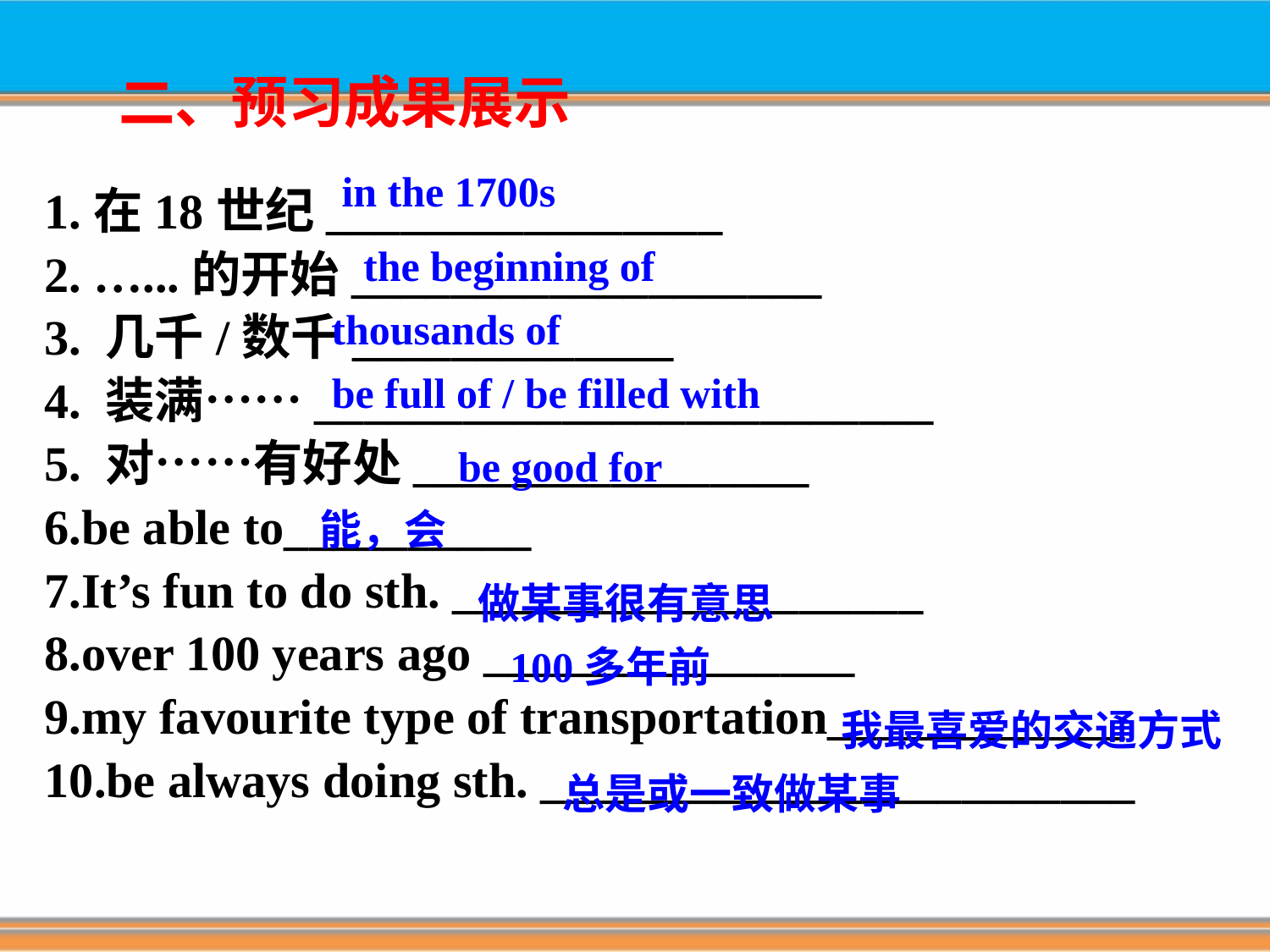

# 二、预习成果展示
in the 1700s
1.在18世纪________________
2. …...的开始___________________
3. 几千/数千_____________
4. 装满……_________________________
5. 对……有好处________________
6.be able to__________
7.It’s fun to do sth. ___________________
8.over 100 years ago _______________
9.my favourite type of transportation____________
10.be always doing sth. ________________________
the beginning of
thousands of
be full of / be filled with
be good for
能，会
做某事很有意思
100多年前
我最喜爱的交通方式
总是或一致做某事